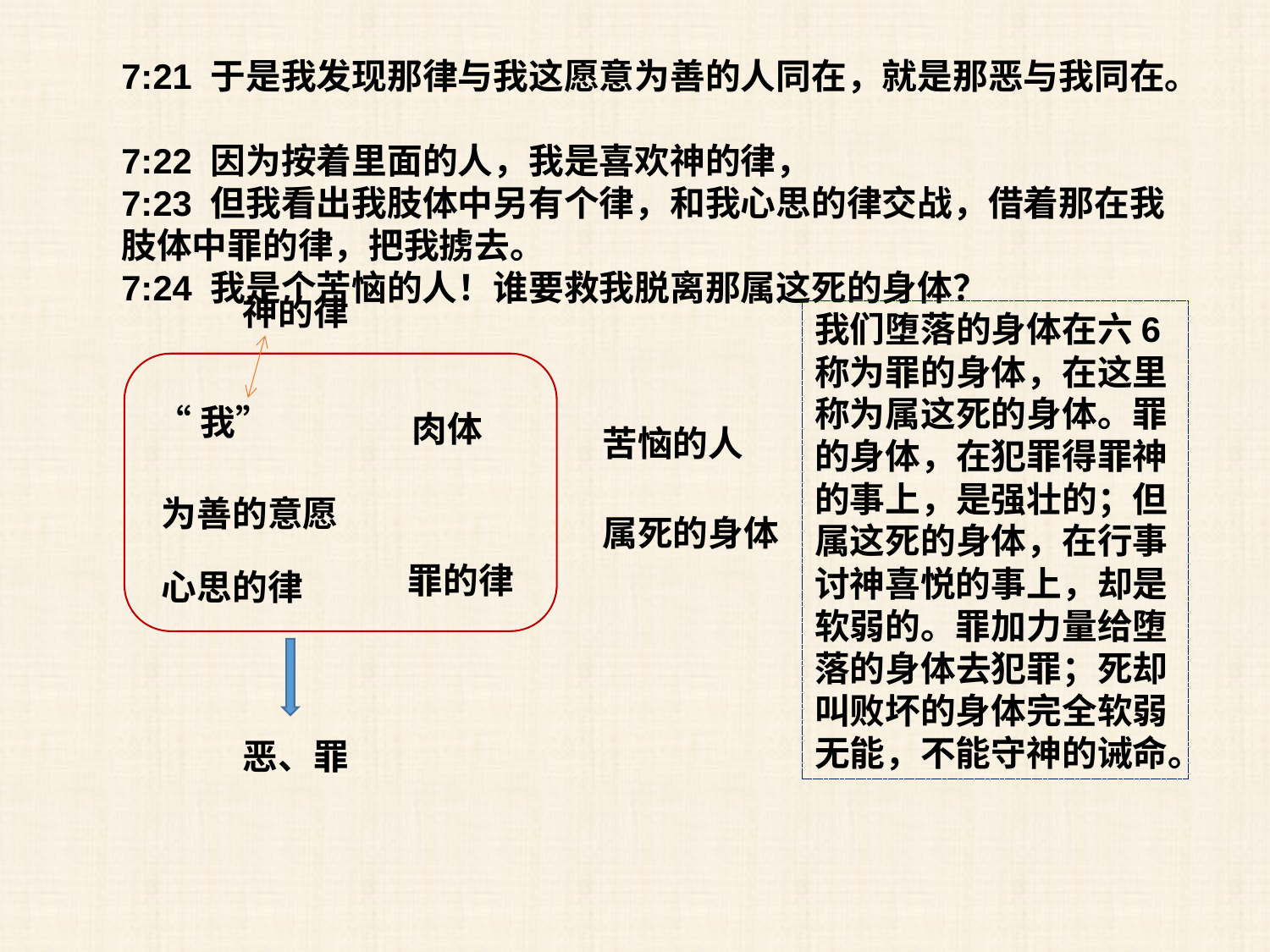

7:21 于是我发现那律与我这愿意为善的人同在，就是那恶与我同在。
7:22 因为按着里面的人，我是喜欢神的律，
7:23 但我看出我肢体中另有个律，和我心思的律交战，借着那在我肢体中罪的律，把我掳去。
7:24 我是个苦恼的人！谁要救我脱离那属这死的身体？
神的律
我们堕落的身体在六6称为罪的身体，在这里称为属这死的身体。罪的身体，在犯罪得罪神的事上，是强壮的；但属这死的身体，在行事讨神喜悦的事上，却是软弱的。罪加力量给堕落的身体去犯罪；死却叫败坏的身体完全软弱无能，不能守神的诫命。

“我”
肉体
苦恼的人
为善的意愿
属死的身体
罪的律
心思的律

恶、罪